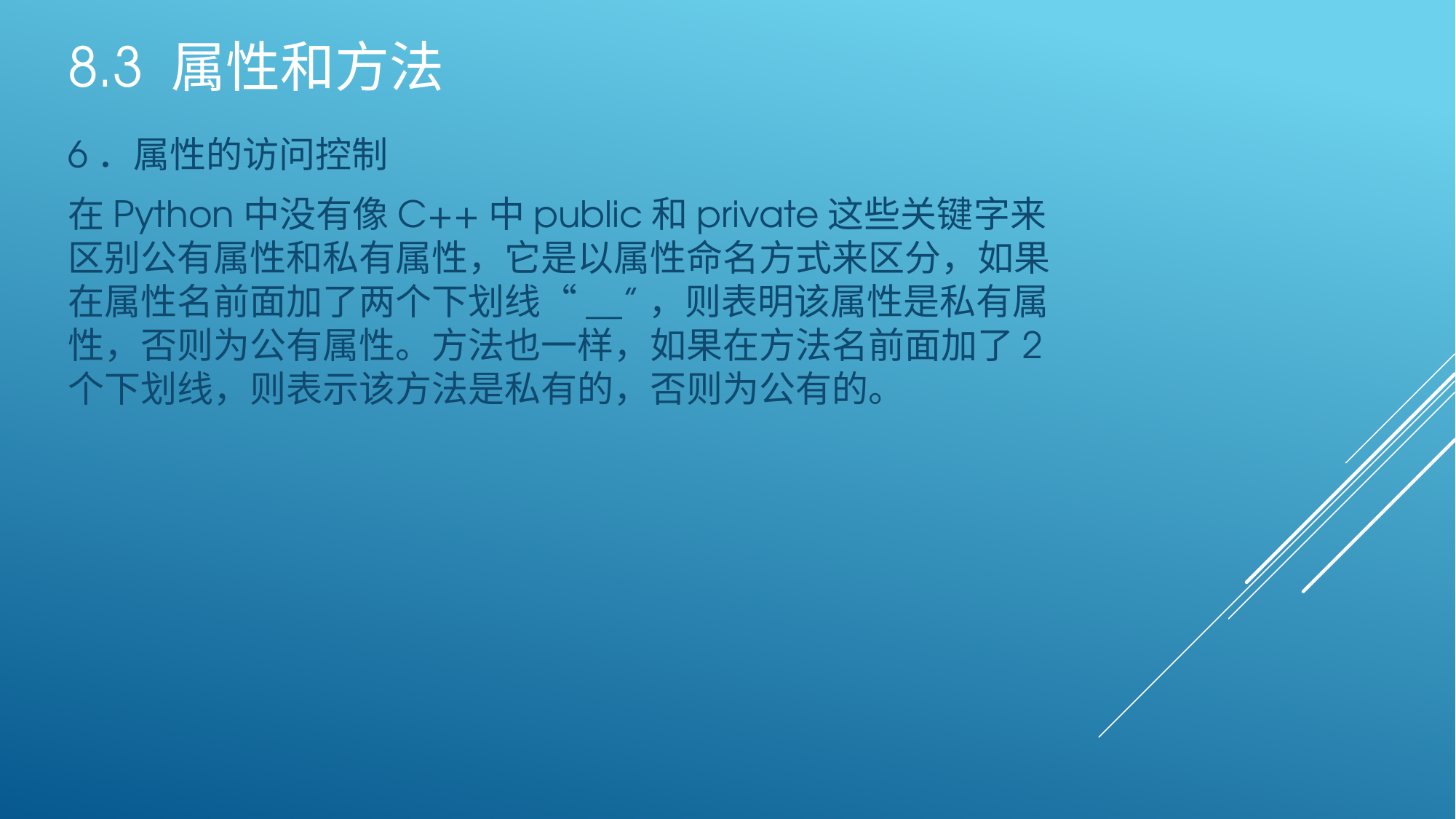

# 8.3 属性和方法
6．属性的访问控制
在Python中没有像C++中public和private这些关键字来区别公有属性和私有属性，它是以属性命名方式来区分，如果在属性名前面加了两个下划线“__”，则表明该属性是私有属性，否则为公有属性。方法也一样，如果在方法名前面加了2个下划线，则表示该方法是私有的，否则为公有的。